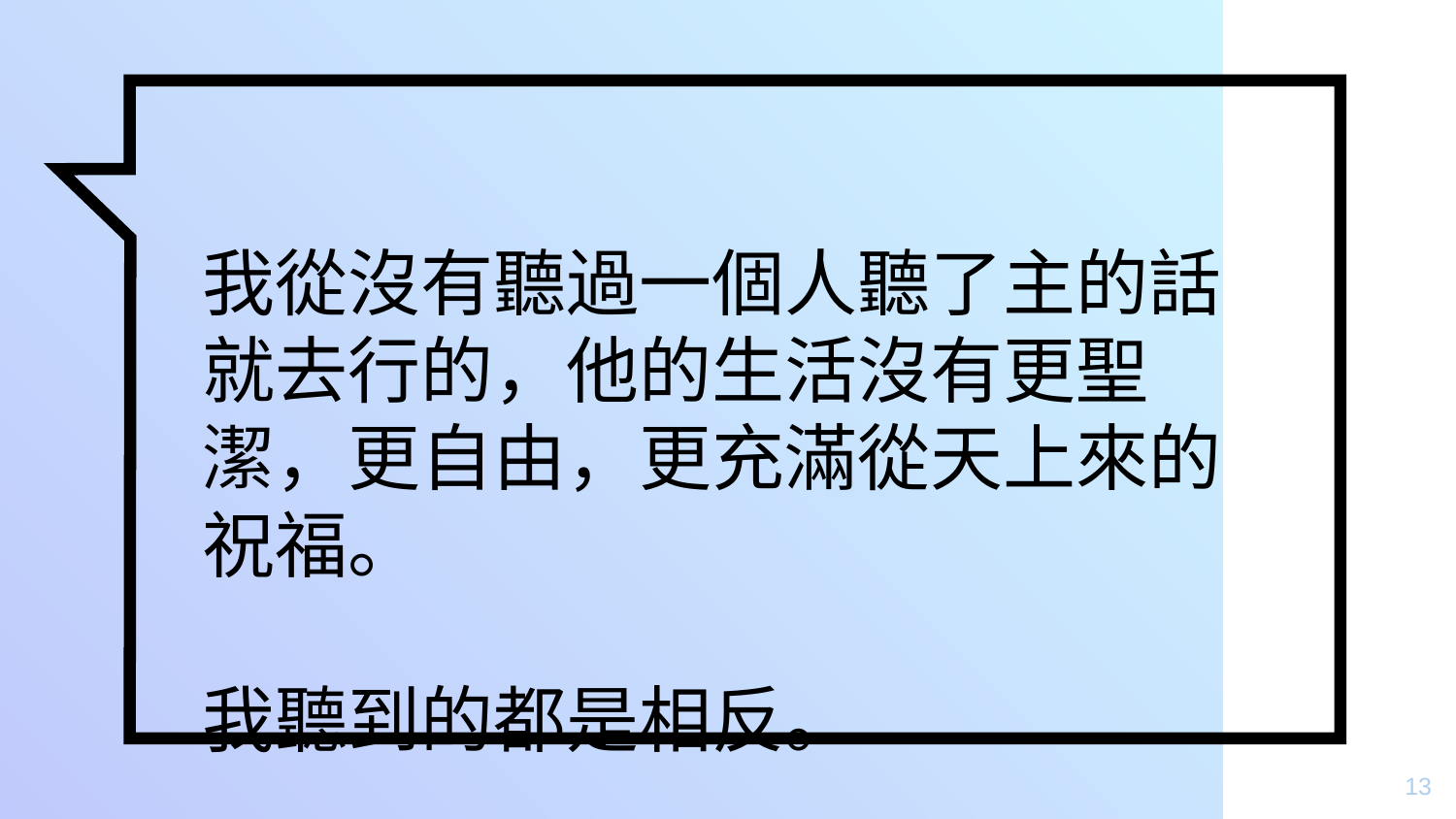

我從沒有聽過一個人聽了主的話就去行的，他的生活沒有更聖潔，更自由，更充滿從天上來的祝福。

我聽到的都是相反。
13